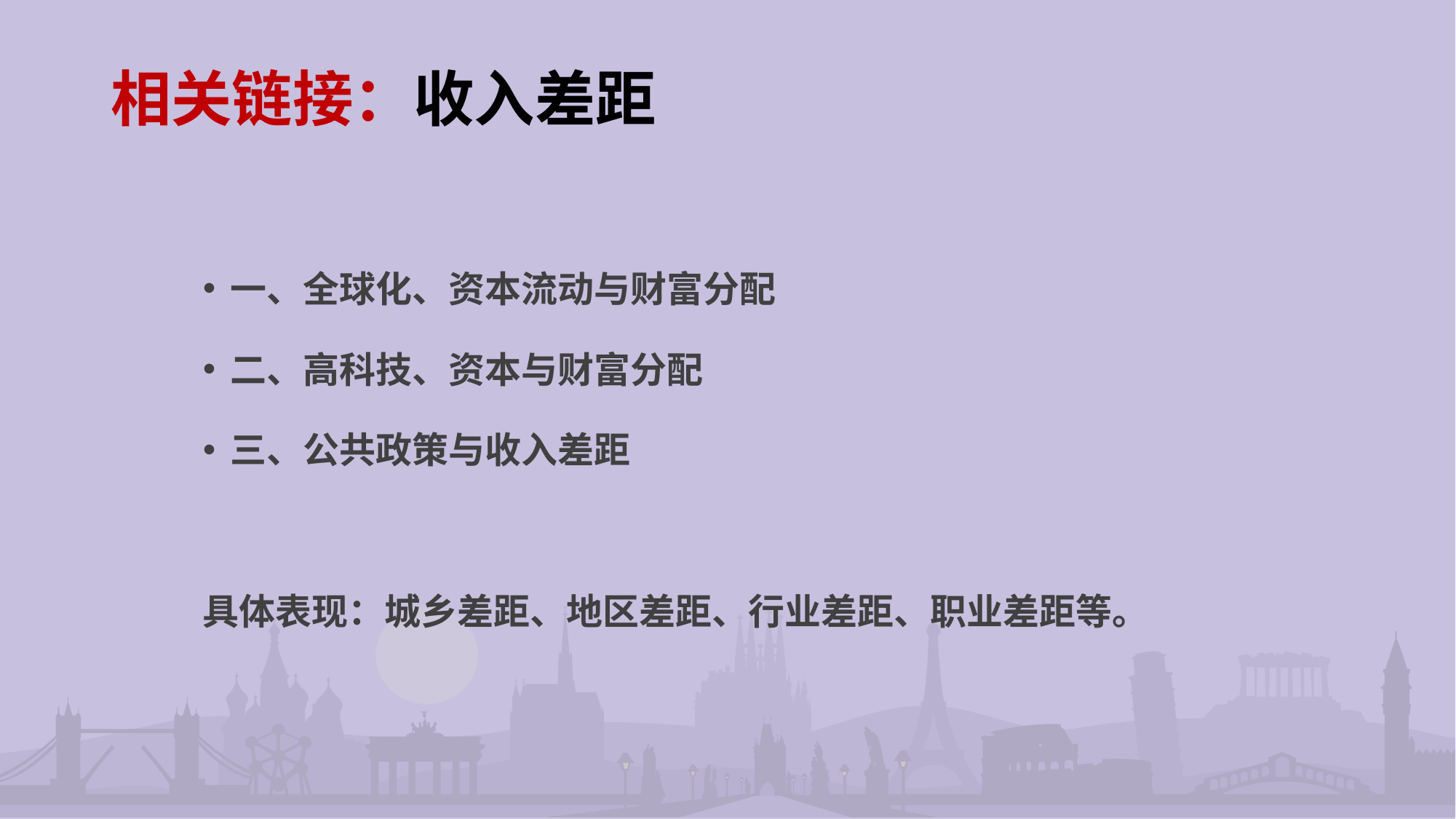

# 相关链接：收入差距
一、全球化、资本流动与财富分配
二、高科技、资本与财富分配
三、公共政策与收入差距

具体表现：城乡差距、地区差距、行业差距、职业差距等。